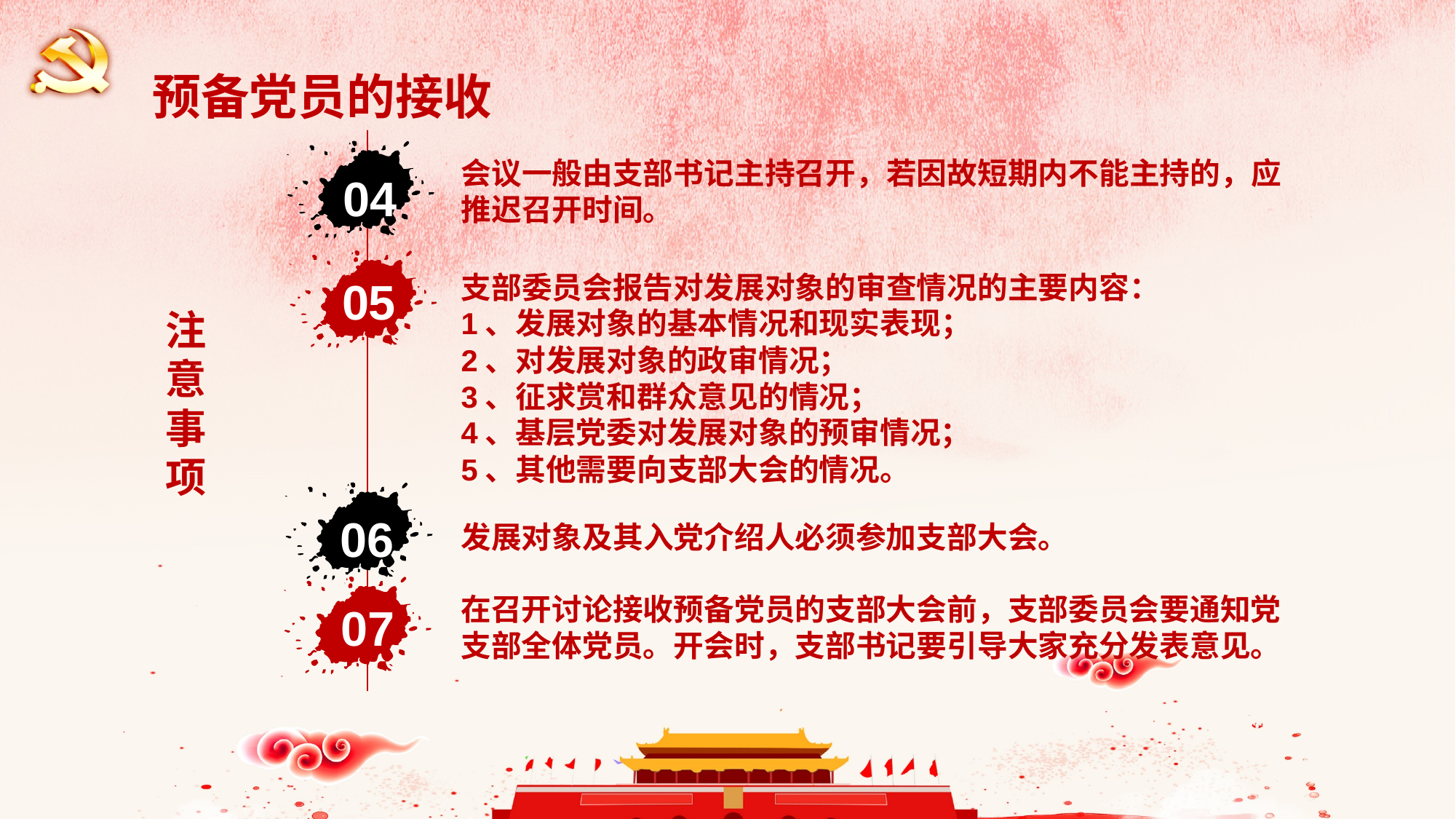

预备党员的接收

会议一般由支部书记主持召开，若因故短期内不能主持的，应推迟召开时间。
04

支部委员会报告对发展对象的审查情况的主要内容：
1、发展对象的基本情况和现实表现；
2、对发展对象的政审情况；
3、征求赏和群众意见的情况；
4、基层党委对发展对象的预审情况；
5、其他需要向支部大会的情况。
05
注
意
事
项

发展对象及其入党介绍人必须参加支部大会。
06

在召开讨论接收预备党员的支部大会前，支部委员会要通知党支部全体党员。开会时，支部书记要引导大家充分发表意见。
07